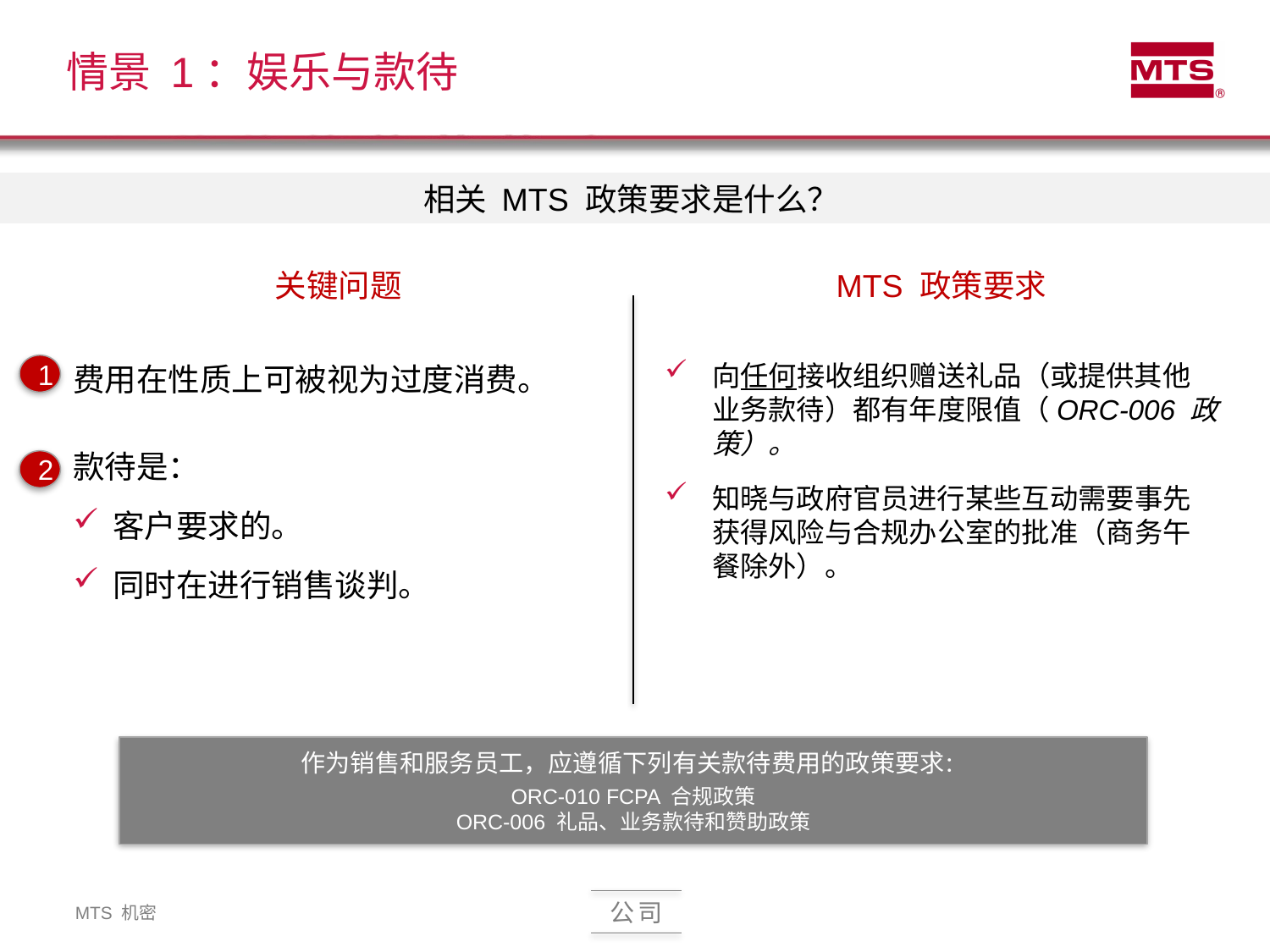

# 情景 1：娱乐与款待
相关 MTS 政策要求是什么？
关键问题
MTS 政策要求
向任何接收组织赠送礼品（或提供其他业务款待）都有年度限值（ORC-006 政策）。
知晓与政府官员进行某些互动需要事先获得风险与合规办公室的批准（商务午餐除外）。
费用在性质上可被视为过度消费。

款待是：
客户要求的。
同时在进行销售谈判。

1
2
作为销售和服务员工，应遵循下列有关款待费用的政策要求：

ORC-010 FCPA 合规政策
ORC-006 礼品、业务款待和赞助政策